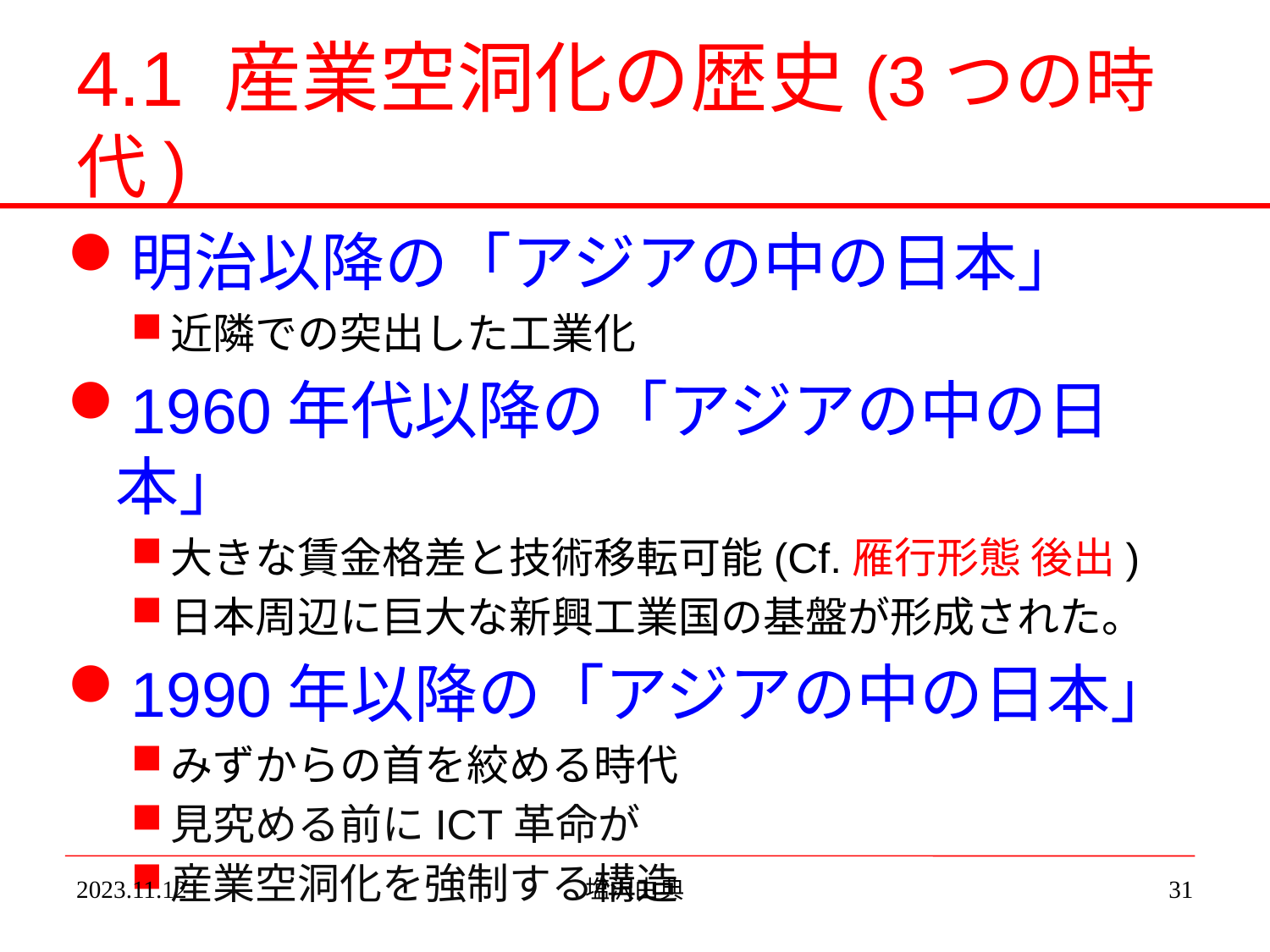

# 4.1 産業空洞化の歴史(3つの時代)
明治以降の「アジアの中の日本」
近隣での突出した工業化
1960年代以降の「アジアの中の日本」
大きな賃金格差と技術移転可能(Cf.雁行形態 後出)
日本周辺に巨大な新興工業国の基盤が形成された。
1990年以降の「アジアの中の日本」
みずからの首を絞める時代
見究める前にICT革命が
産業空洞化を強制する構造
2023.11.12
塩沢由典
31